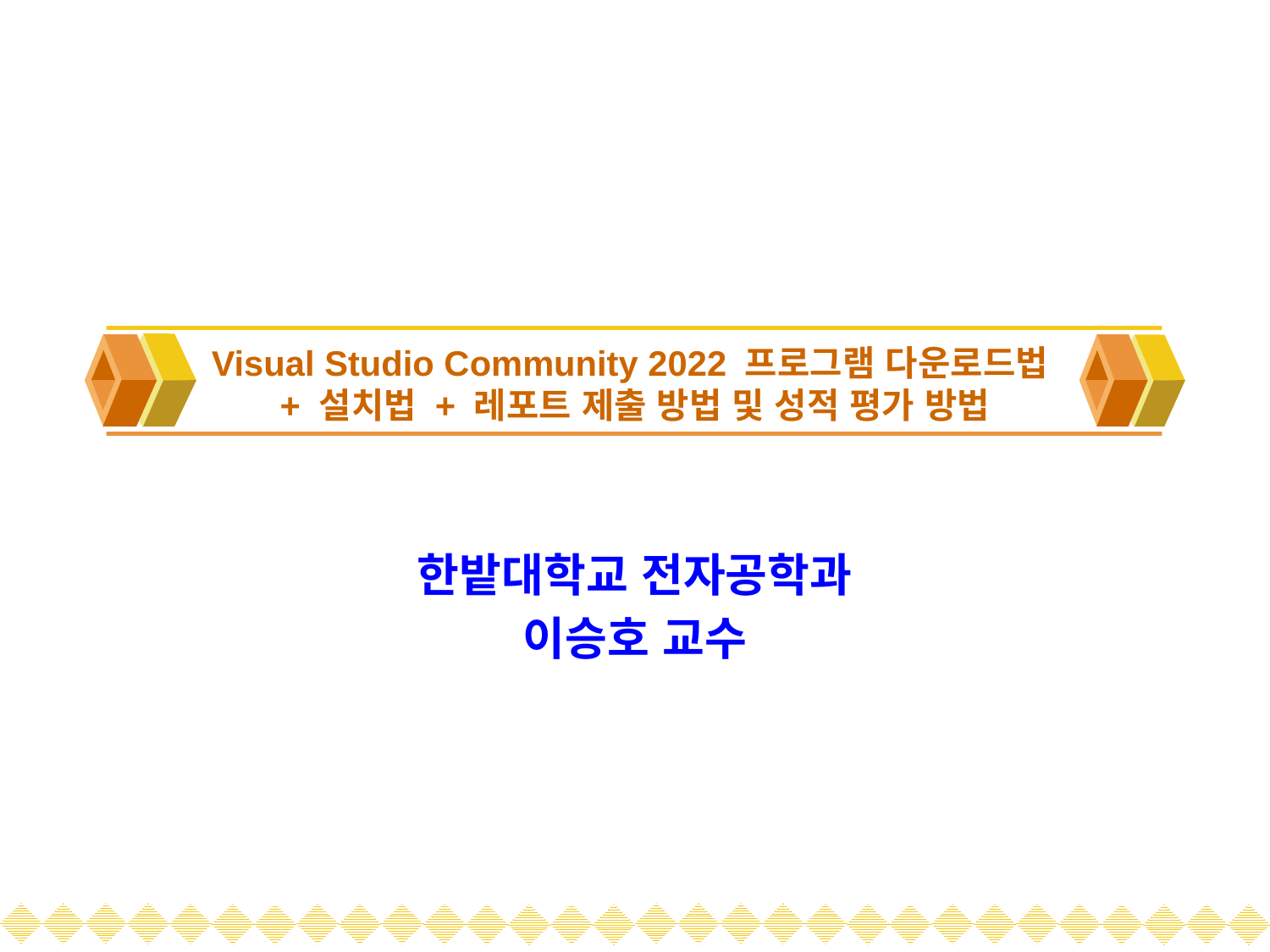

# Visual Studio Community 2022 프로그램 다운로드법 + 설치법 + 레포트 제출 방법 및 성적 평가 방법
한밭대학교 전자공학과
이승호 교수